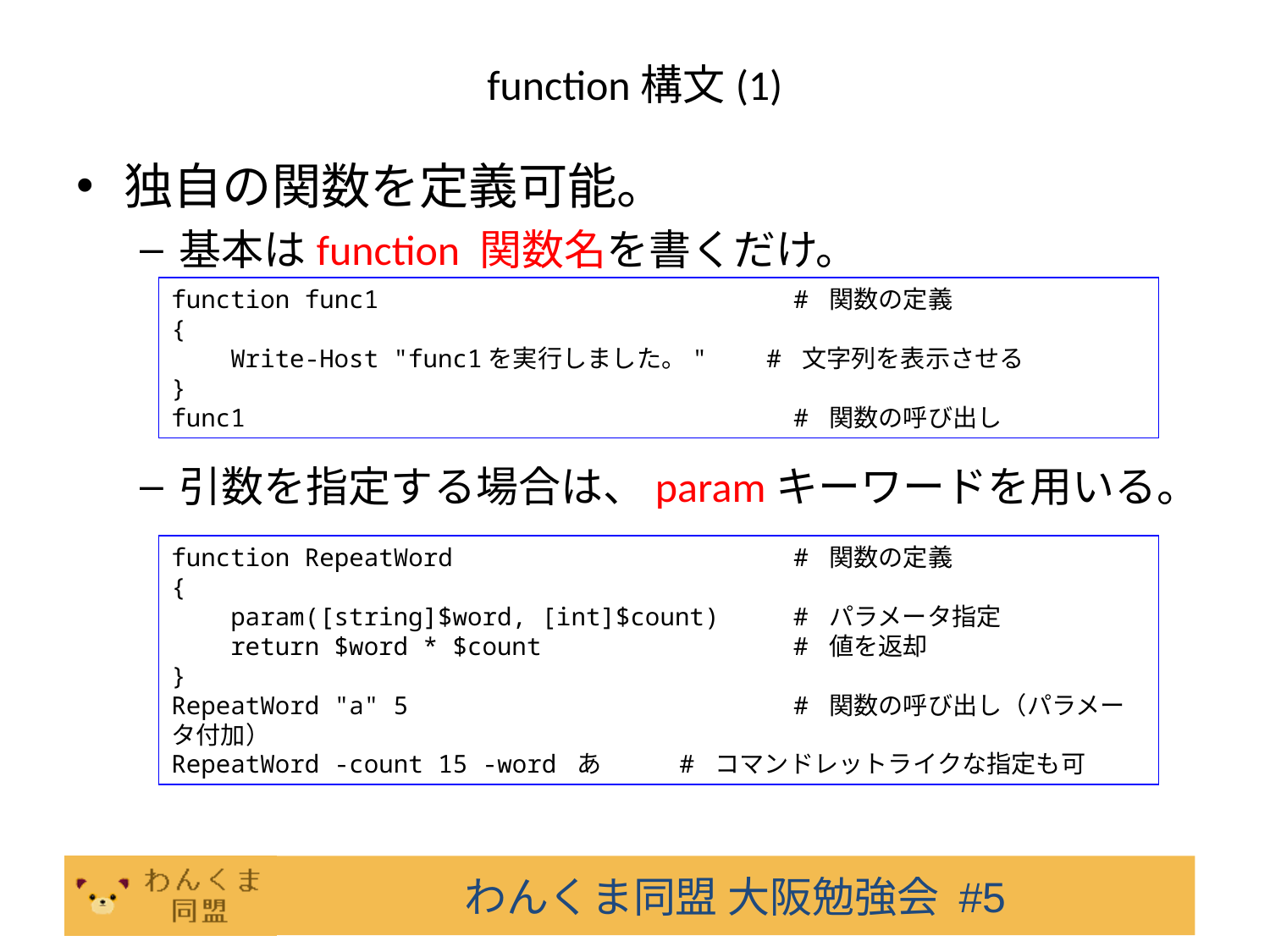

# function構文(1)
独自の関数を定義可能。
基本はfunction 関数名を書くだけ。

引数を指定する場合は、paramキーワードを用いる。
function func1                            # 関数の定義
{
    Write-Host "func1を実行しました。"    # 文字列を表示させる
}
func1                                     # 関数の呼び出し
function RepeatWord                       # 関数の定義
{
    param([string]$word, [int]$count)     # パラメータ指定
    return $word * $count                 # 値を返却
}
RepeatWord "a" 5                          # 関数の呼び出し（パラメータ付加）
RepeatWord -count 15 -word あ             # コマンドレットライクな指定も可